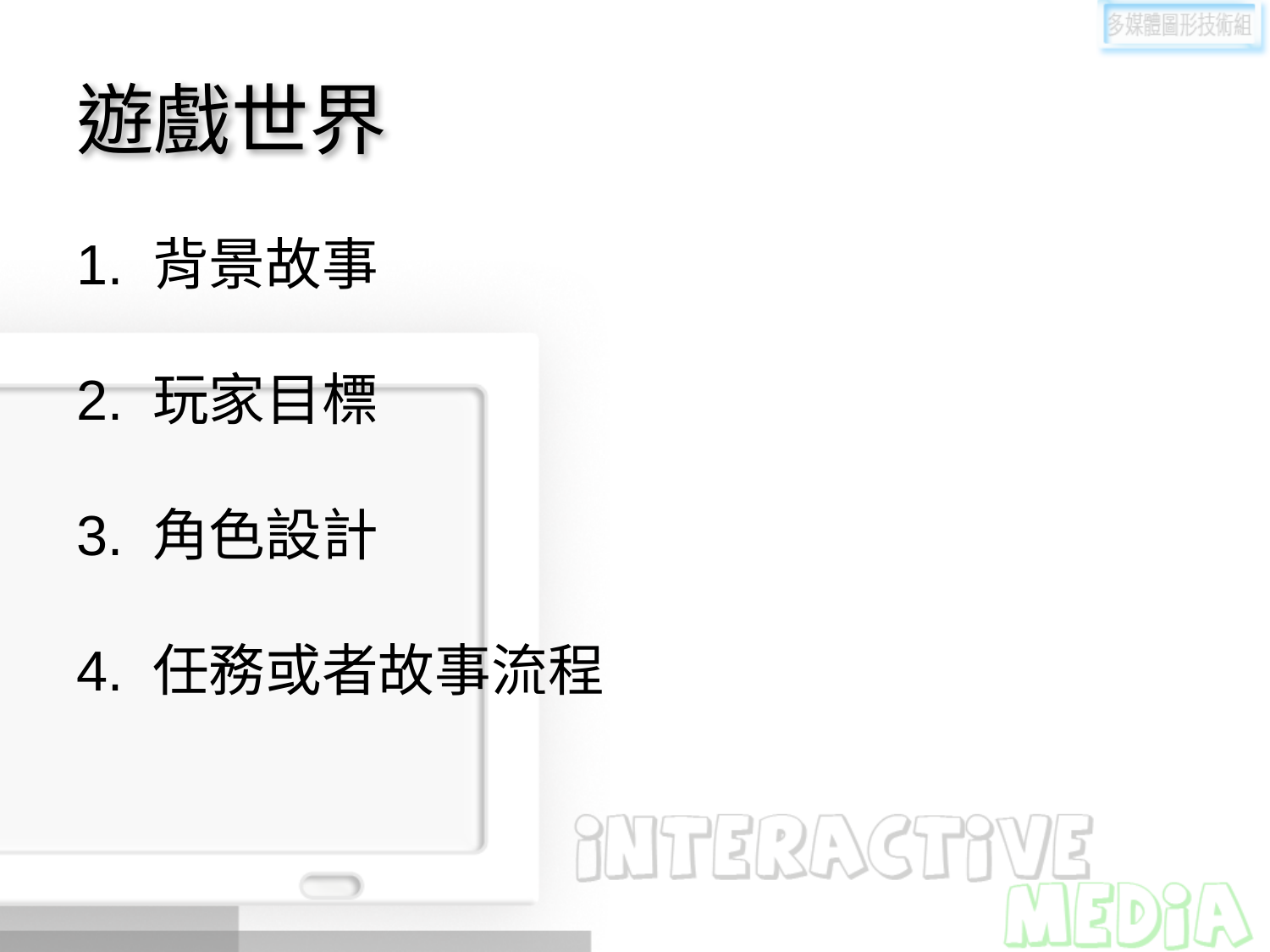

# 遊戲世界
1. 背景故事 
2. 玩家目標 
3. 角色設計 
4. 任務或者故事流程